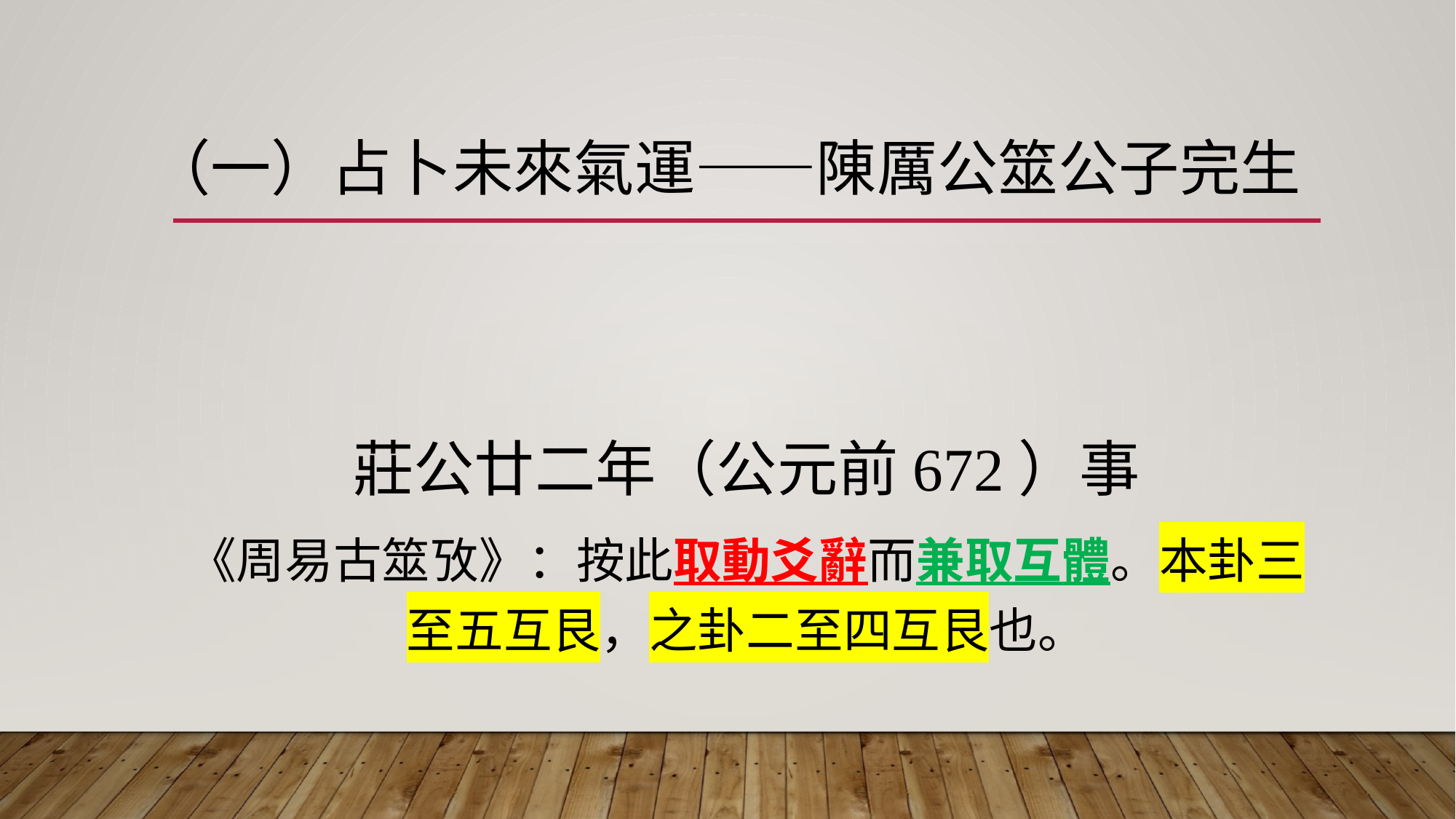

# （一）占卜未來氣運——陳厲公筮公子完生

莊公廿二年（公元前672）事
《周易古筮攷》：按此取動爻辭而兼取互體。本卦三至五互艮，之卦二至四互艮也。